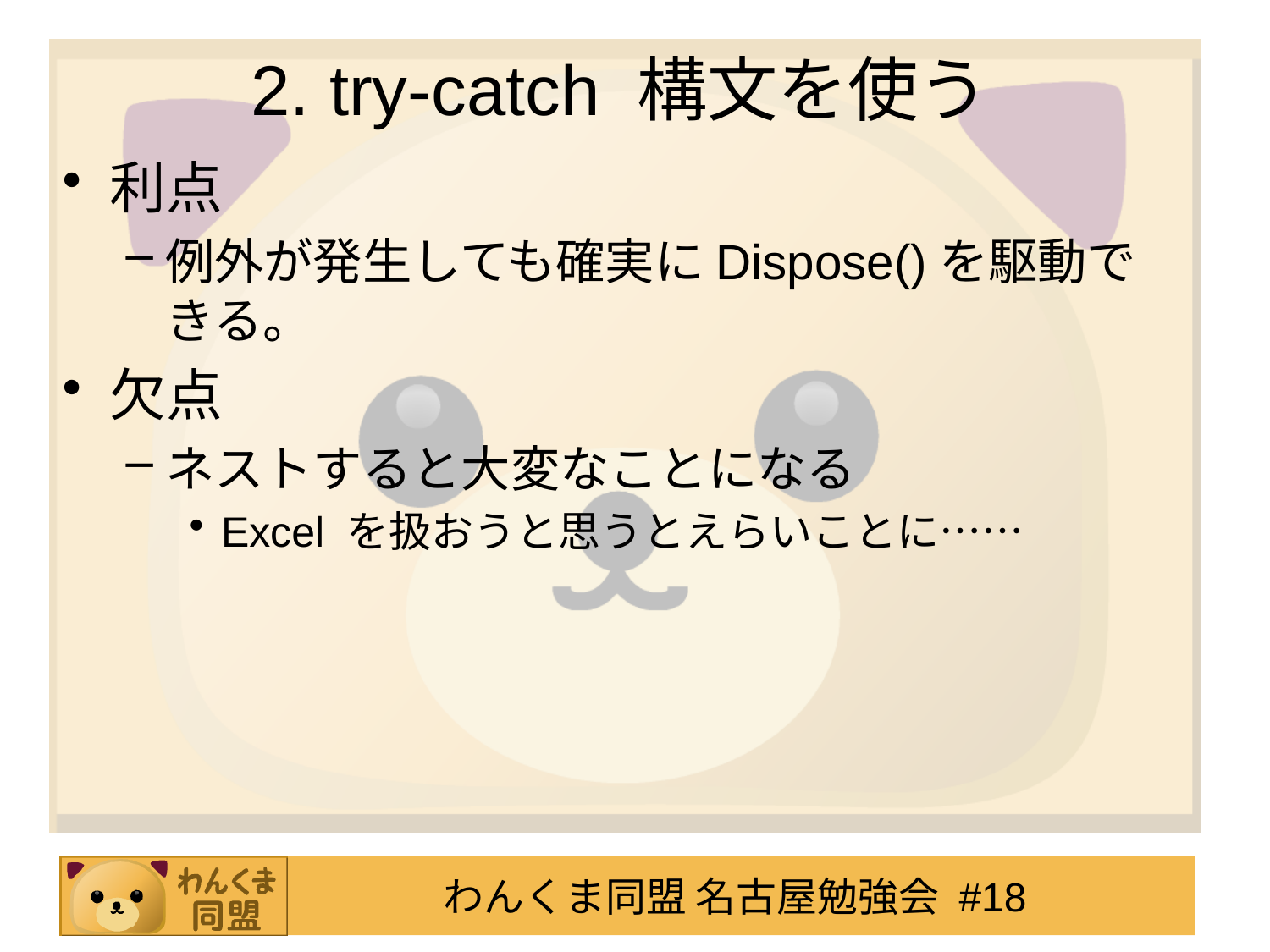

# 2. try-catch 構文を使う
利点
例外が発生しても確実にDispose()を駆動できる。
欠点
ネストすると大変なことになる
Excel を扱おうと思うとえらいことに……